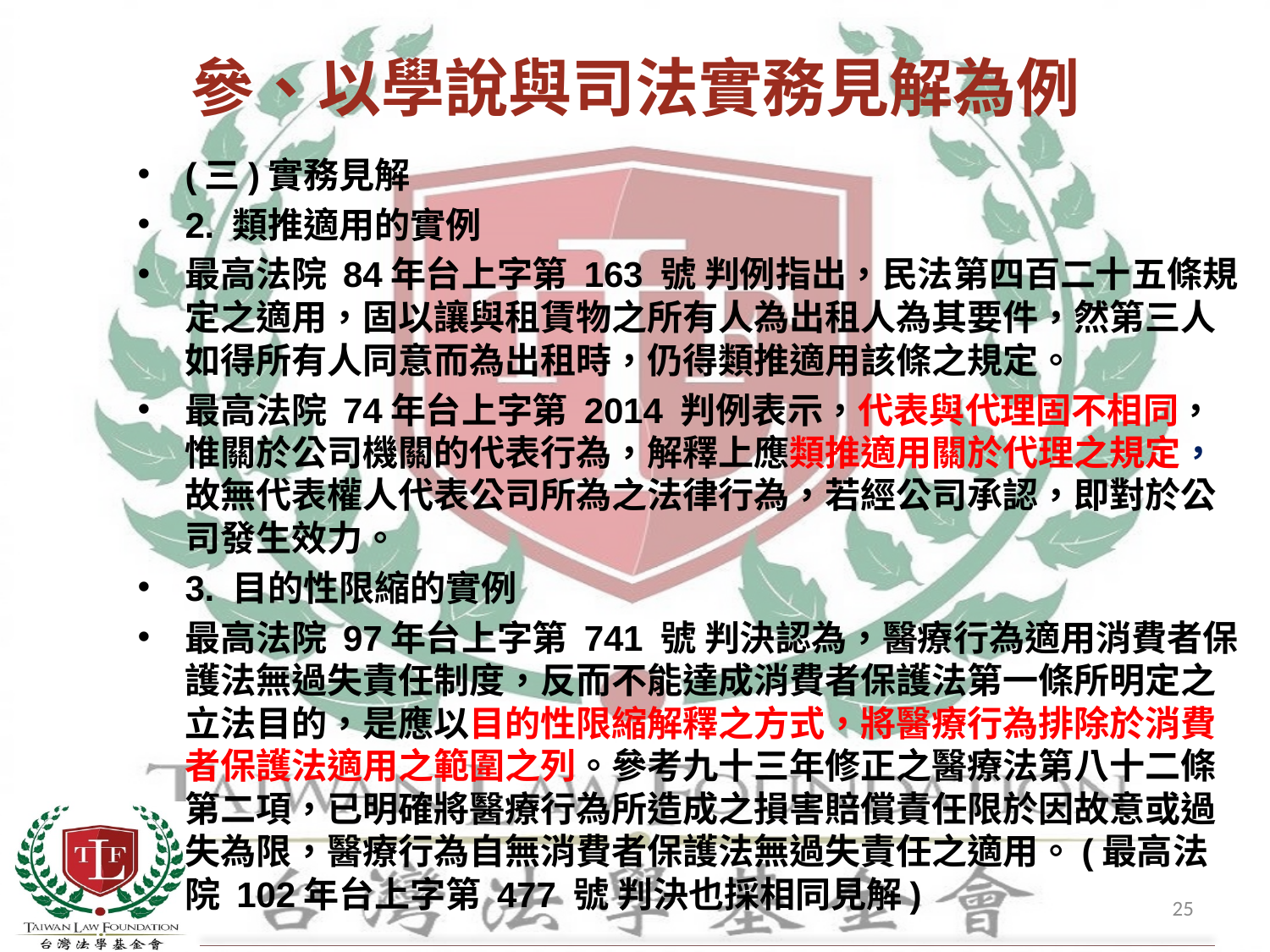

# 參、以學說與司法實務見解為例
(三)實務見解
2. 類推適用的實例
最高法院 84年台上字第 163 號 判例指出，民法第四百二十五條規定之適用，固以讓與租賃物之所有人為出租人為其要件，然第三人如得所有人同意而為出租時，仍得類推適用該條之規定。
最高法院 74年台上字第 2014 判例表示，代表與代理固不相同，惟關於公司機關的代表行為，解釋上應類推適用關於代理之規定，故無代表權人代表公司所為之法律行為，若經公司承認，即對於公司發生效力。
3. 目的性限縮的實例
最高法院 97年台上字第 741 號 判決認為，醫療行為適用消費者保護法無過失責任制度，反而不能達成消費者保護法第一條所明定之立法目的，是應以目的性限縮解釋之方式，將醫療行為排除於消費者保護法適用之範圍之列。參考九十三年修正之醫療法第八十二條第二項，已明確將醫療行為所造成之損害賠償責任限於因故意或過失為限，醫療行為自無消費者保護法無過失責任之適用。(最高法院 102年台上字第 477 號 判決也採相同見解)
25